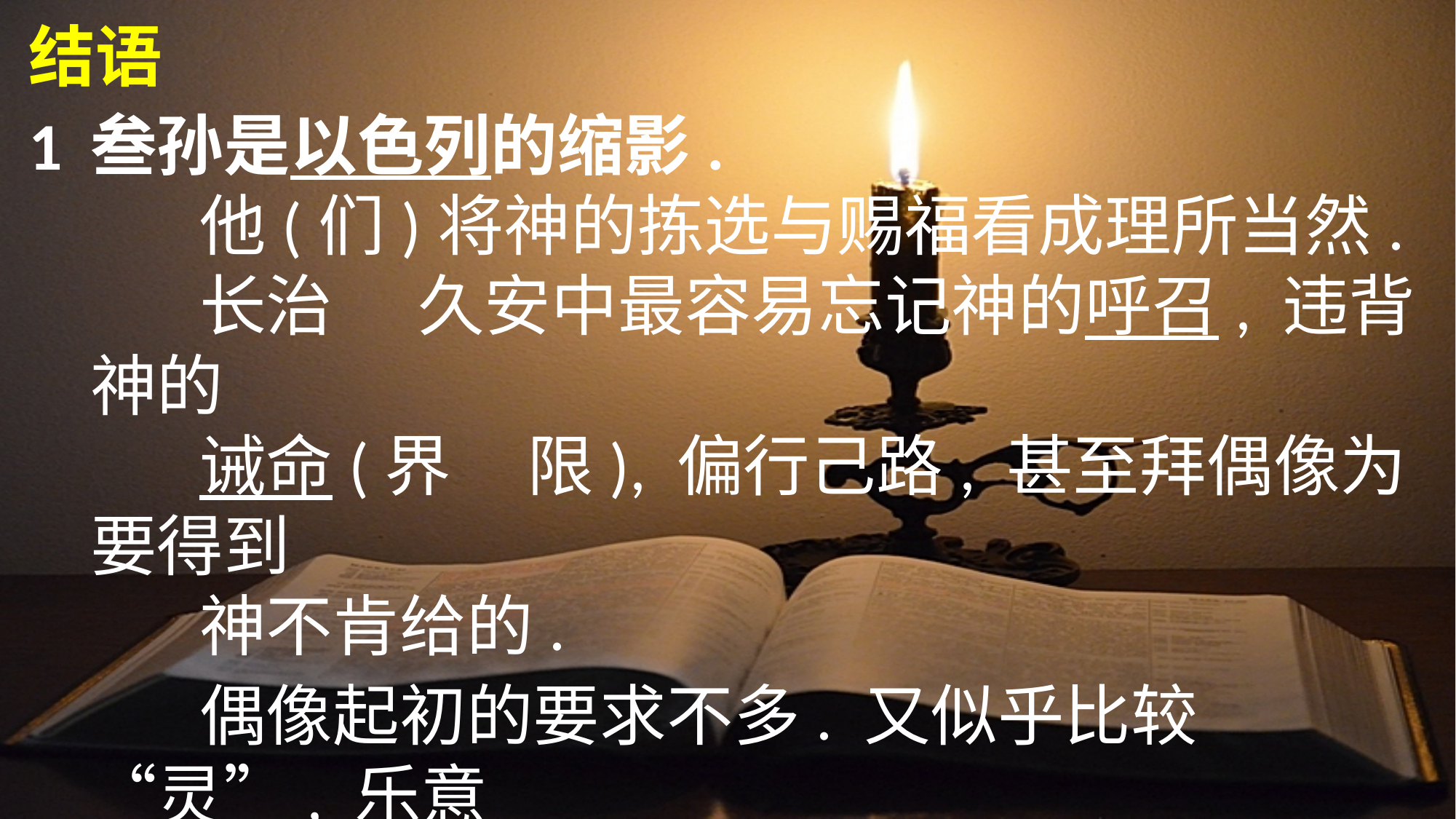

结语
1	叁孙是以色列的缩影.
		他(们)将神的拣选与赐福看成理所当然.
		长治	久安中最容易忘记神的呼召, 违背神的
		诫命(界	限), 偏行己路, 甚至拜偶像为要得到
		神不肯给的.
	偶像起初的要求不多. 又似乎比较“灵”, 乐意
	满足人的私欲. 以色列为此被判刑:
受非利士人的压制40年!